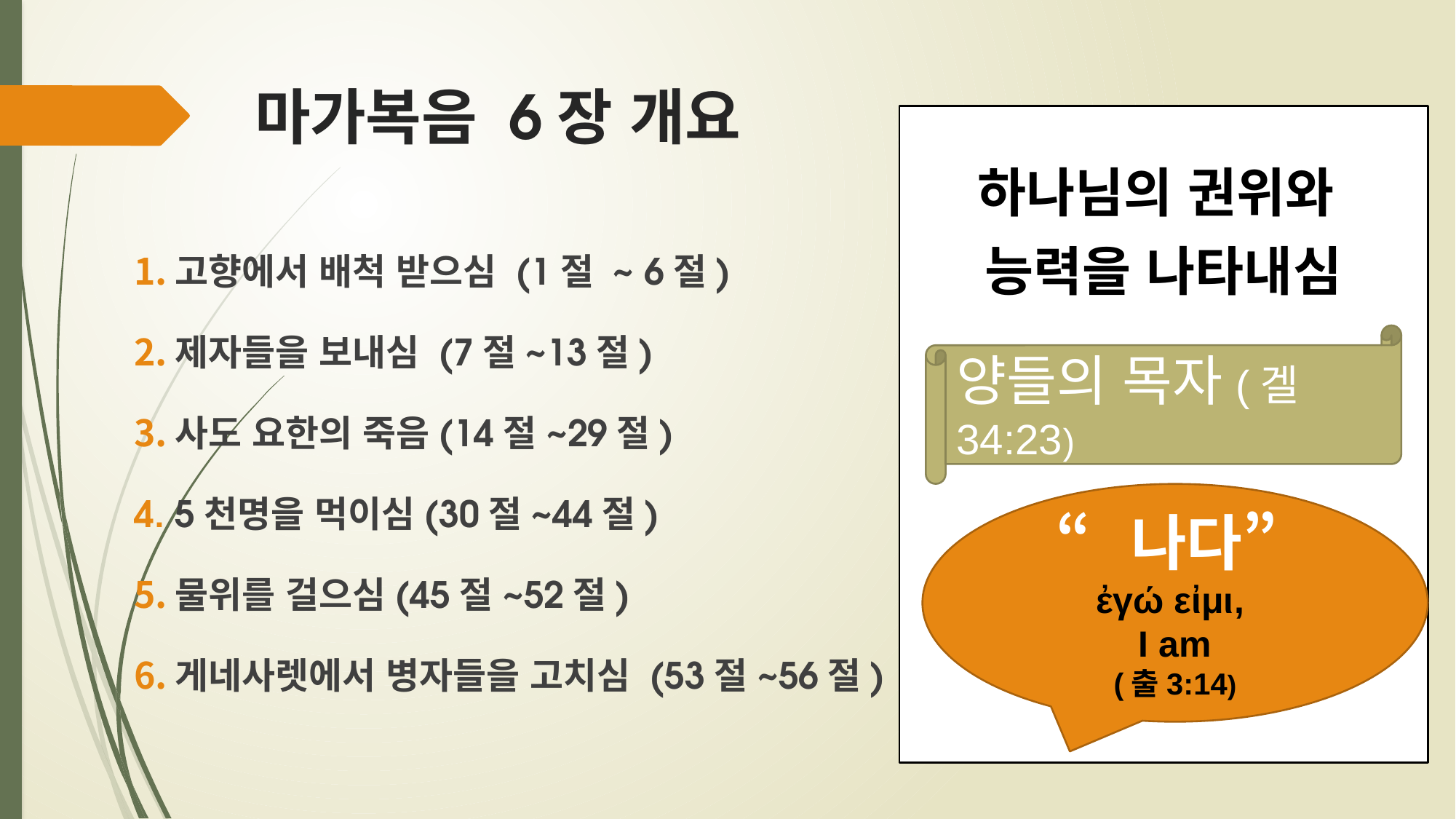

# 마가복음 6장 개요

하나님의 권위와
능력을 나타내심

고향에서 배척 받으심 (1절 ~ 6절)
제자들을 보내심 (7절~13절)
사도 요한의 죽음(14절~29절)
5천명을 먹이심(30절~44절)
물위를 걸으심(45절~52절)
게네사렛에서 병자들을 고치심 (53절~56절)

양들의 목자(겔34:23)
“나다”
ἐγώ εἰμι,
I am
(출3:14)
잘